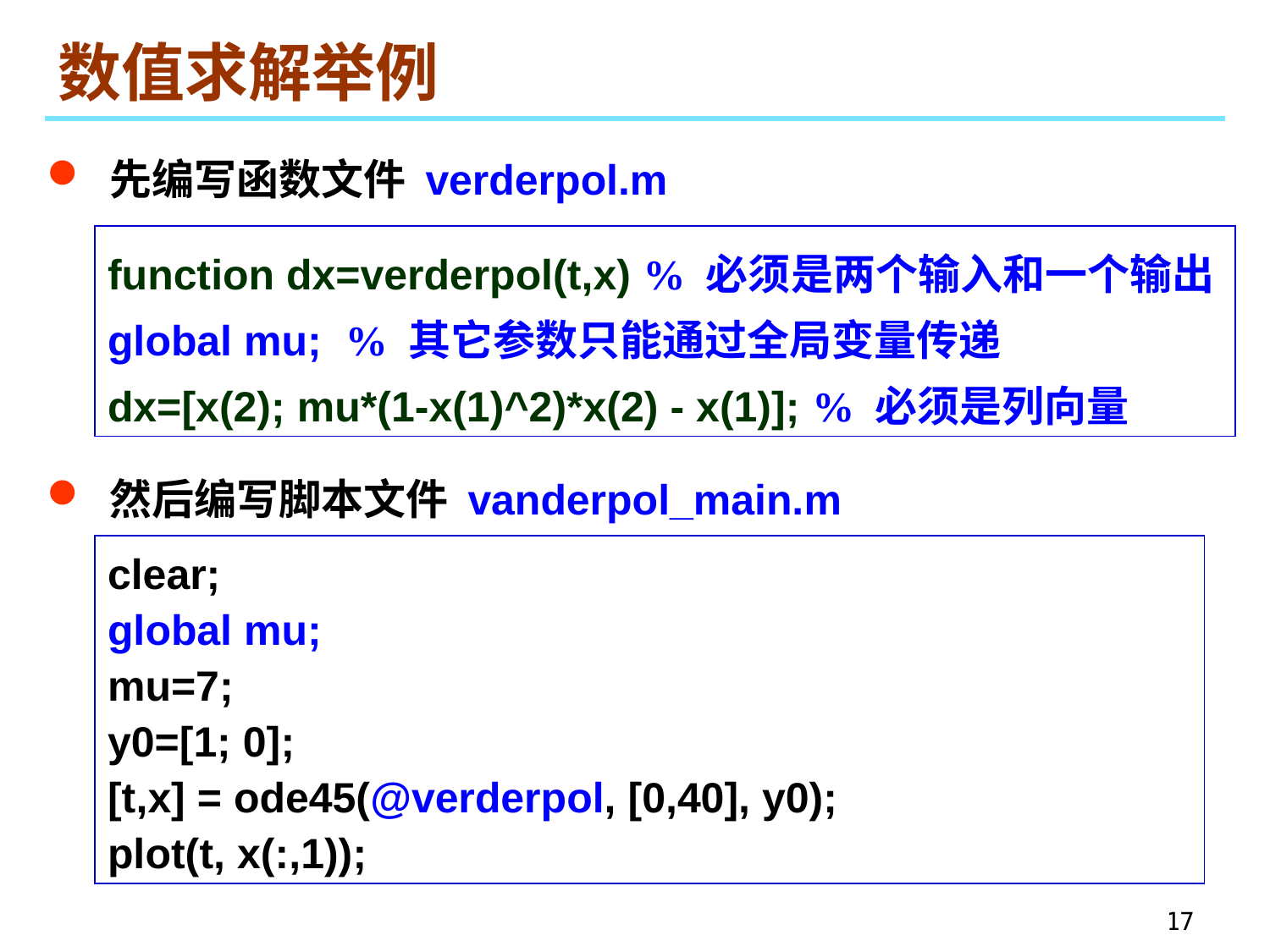

# 数值求解举例
 先编写函数文件 verderpol.m
function dx=verderpol(t,x) % 必须是两个输入和一个输出
global mu;  % 其它参数只能通过全局变量传递
dx=[x(2); mu*(1-x(1)^2)*x(2) - x(1)]; % 必须是列向量
 然后编写脚本文件 vanderpol_main.m
clear;
global mu;
mu=7;
y0=[1; 0];
[t,x] = ode45(@verderpol, [0,40], y0);
plot(t, x(:,1));
17